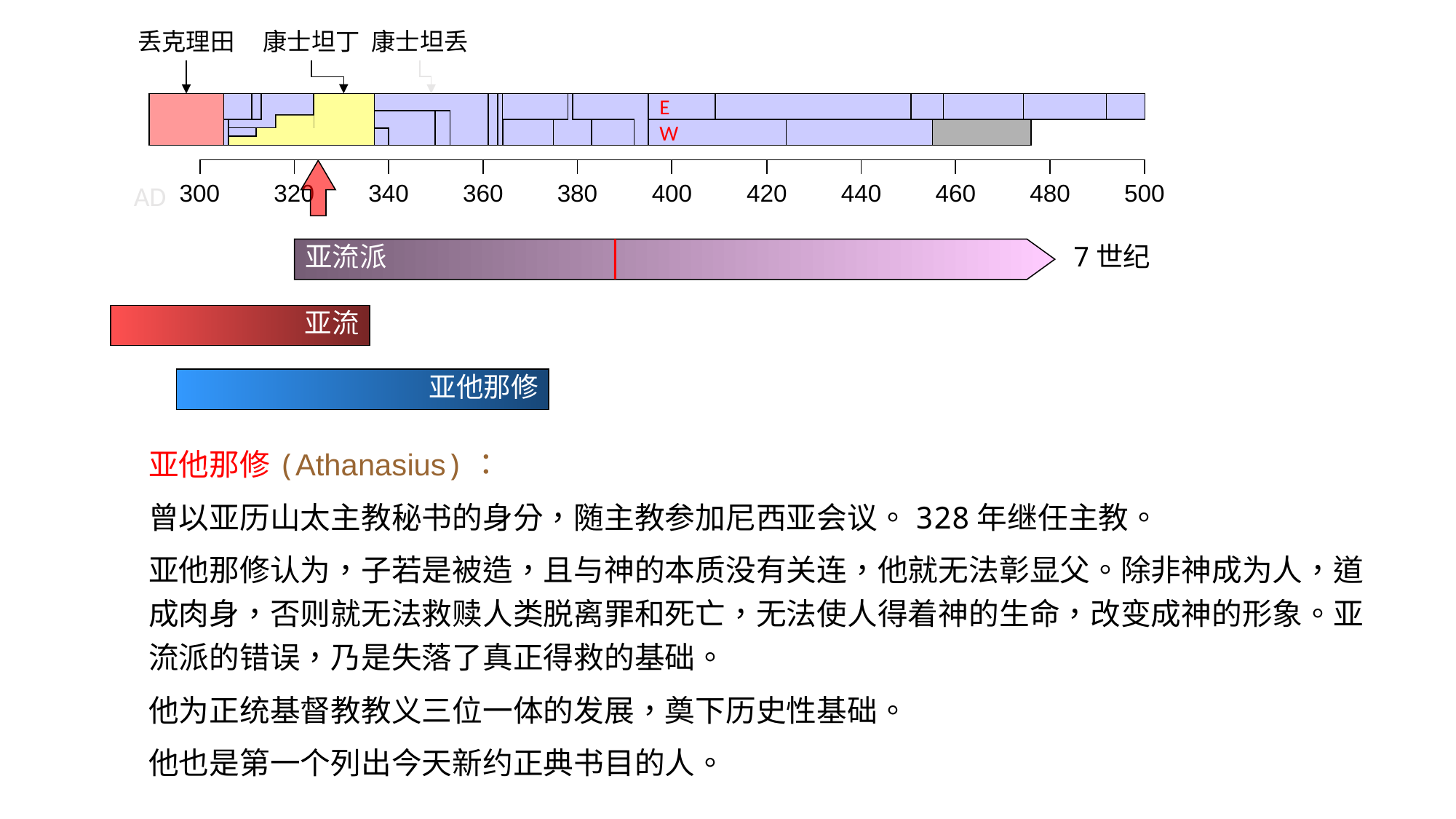

丢克理田
康士坦丁
康士坦丢

E

W

|  |  |  |  |  |  |  |  |  |  |
| --- | --- | --- | --- | --- | --- | --- | --- | --- | --- |

AD
| 300 | 320 | 340 | 360 | 380 | 400 | 420 | 440 | 460 | 480 | 500 |
| --- | --- | --- | --- | --- | --- | --- | --- | --- | --- | --- |
7世纪

亚流派
亚流
亚他那修
亚他那修(Athanasius)：
曾以亚历山太主教秘书的身分，随主教参加尼西亚会议。328年继任主教。
亚他那修认为，子若是被造，且与神的本质没有关连，他就无法彰显父。除非神成为人，道成肉身，否则就无法救赎人类脱离罪和死亡，无法使人得着神的生命，改变成神的形象。亚流派的错误，乃是失落了真正得救的基础。
他为正统基督教教义三位一体的发展，奠下历史性基础。
他也是第一个列出今天新约正典书目的人。